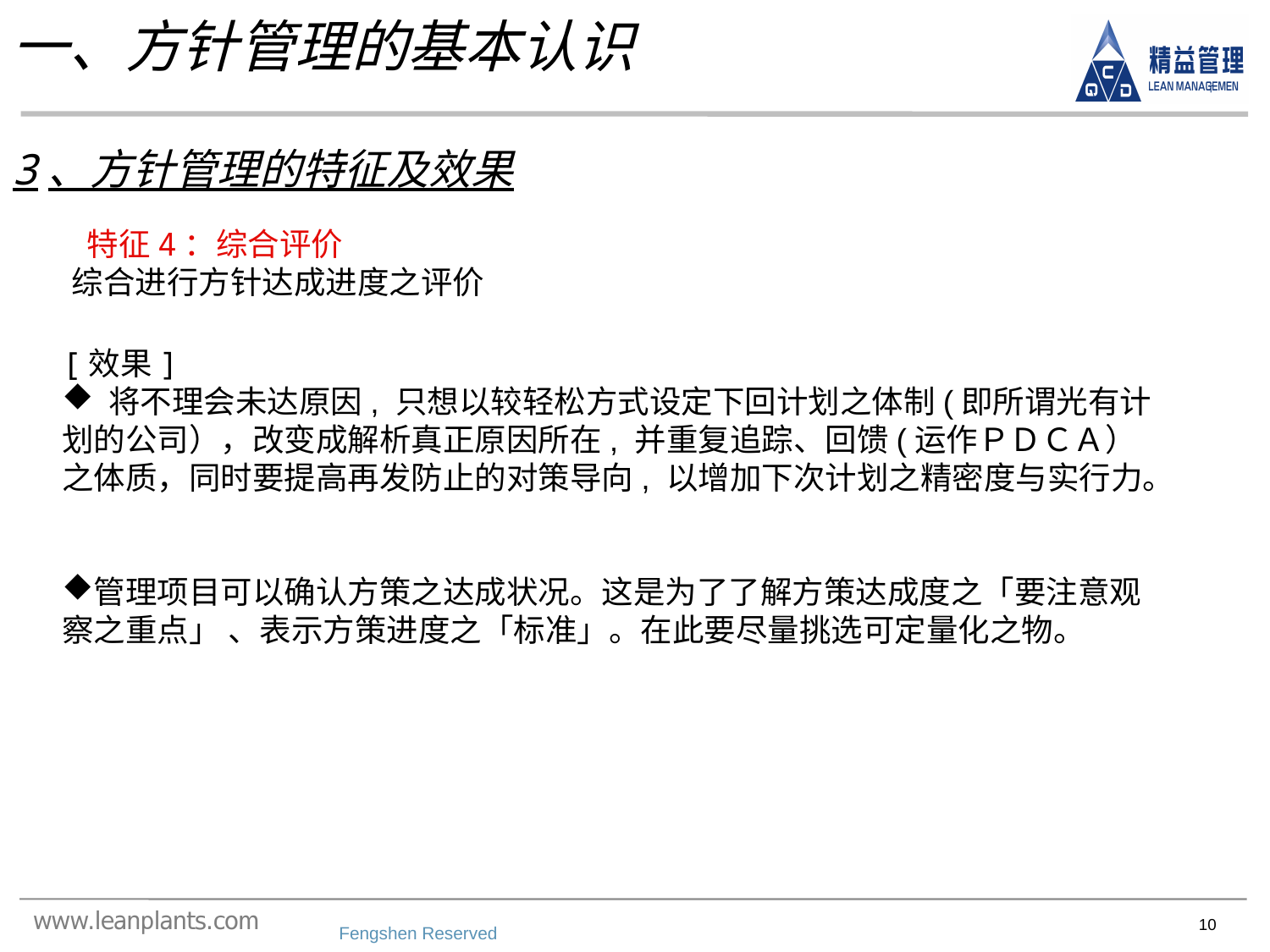

一、方针管理的基本认识
3、方针管理的特征及效果
 特征4：综合评价
综合进行方针达成进度之评价
[效果]
 将不理会未达原因, 只想以较轻松方式设定下回计划之体制(即所谓光有计划的公司），改变成解析真正原因所在, 并重复追踪、回馈(运作ＰＤＣＡ）之体质，同时要提高再发防止的对策导向, 以增加下次计划之精密度与实行力。

管理项目可以确认方策之达成状况。这是为了了解方策达成度之「要注意观察之重点」 、表示方策进度之「标准」。在此要尽量挑选可定量化之物。
Fengshen Reserved